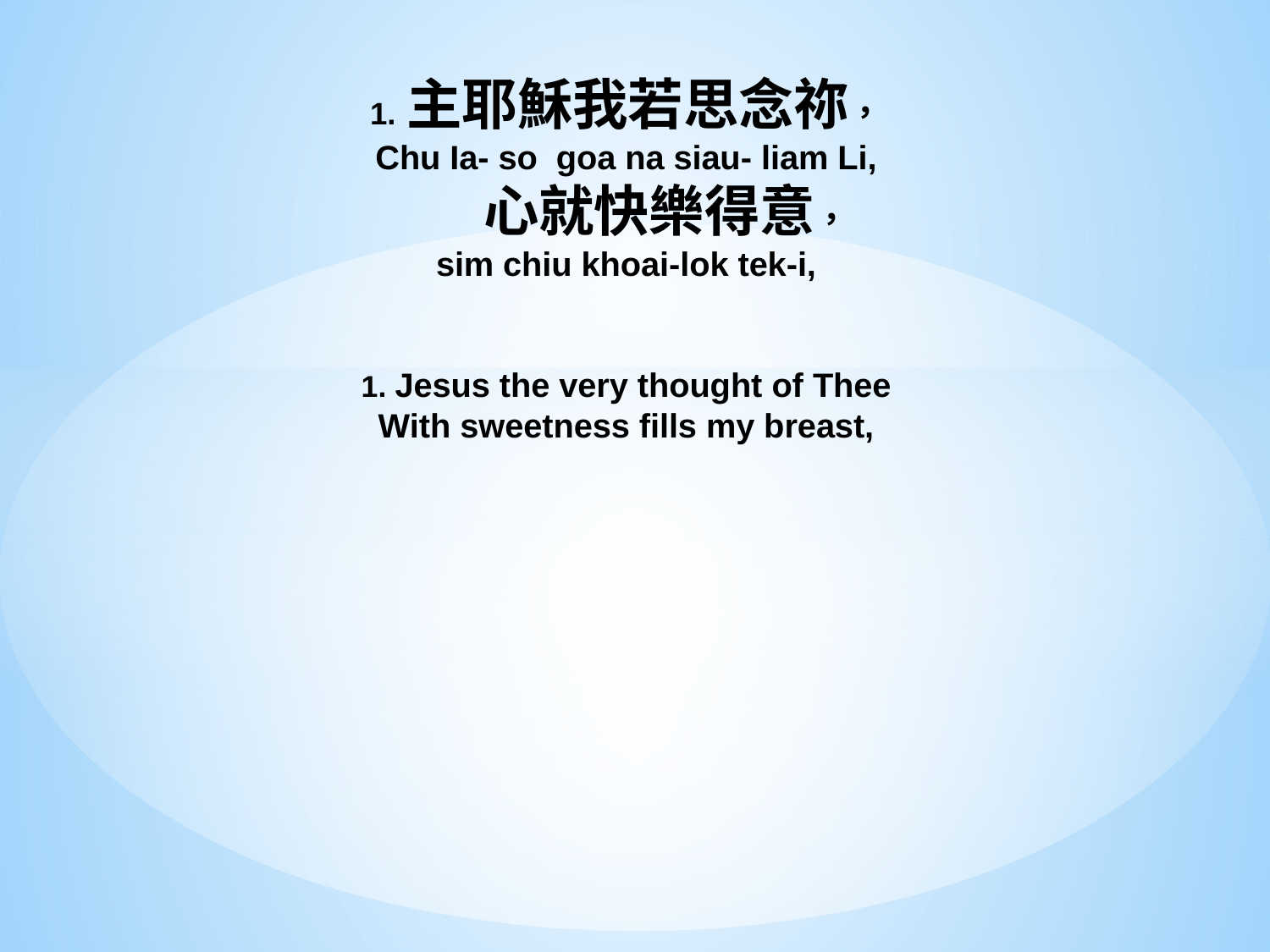

# 1. 主耶穌我若思念祢， Chu Ia- so  goa na siau- liam Li, 心就快樂得意， sim chiu khoai-lok tek-i, 1. Jesus the very thought of Thee With sweetness fills my breast,